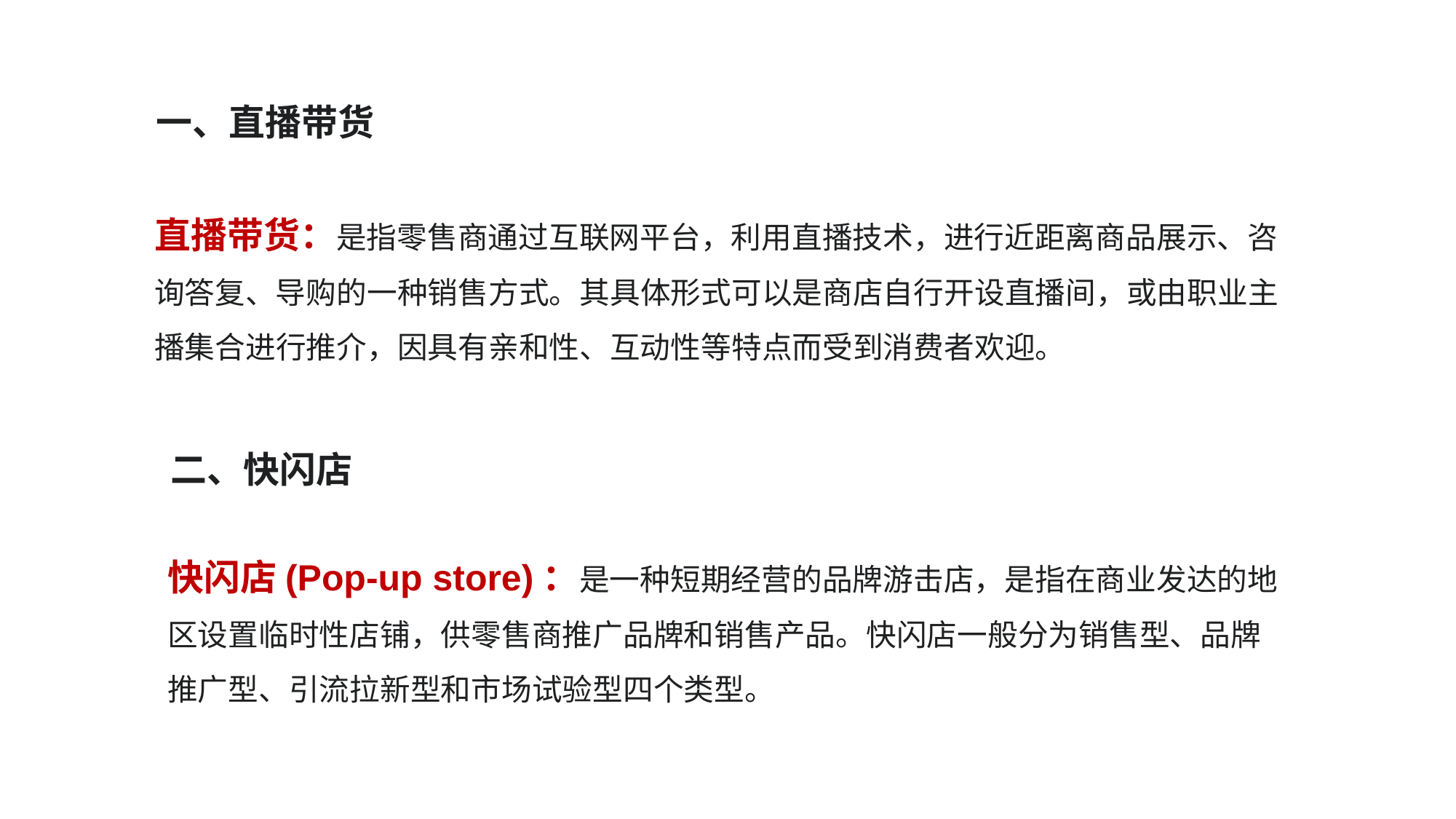

一、直播带货
直播带货：是指零售商通过互联网平台，利用直播技术，进行近距离商品展示、咨询答复、导购的一种销售方式。其具体形式可以是商店自行开设直播间，或由职业主播集合进行推介，因具有亲和性、互动性等特点而受到消费者欢迎。
二、快闪店
快闪店(Pop-up store)：是一种短期经营的品牌游击店，是指在商业发达的地区设置临时性店铺，供零售商推广品牌和销售产品。快闪店一般分为销售型、品牌推广型、引流拉新型和市场试验型四个类型。